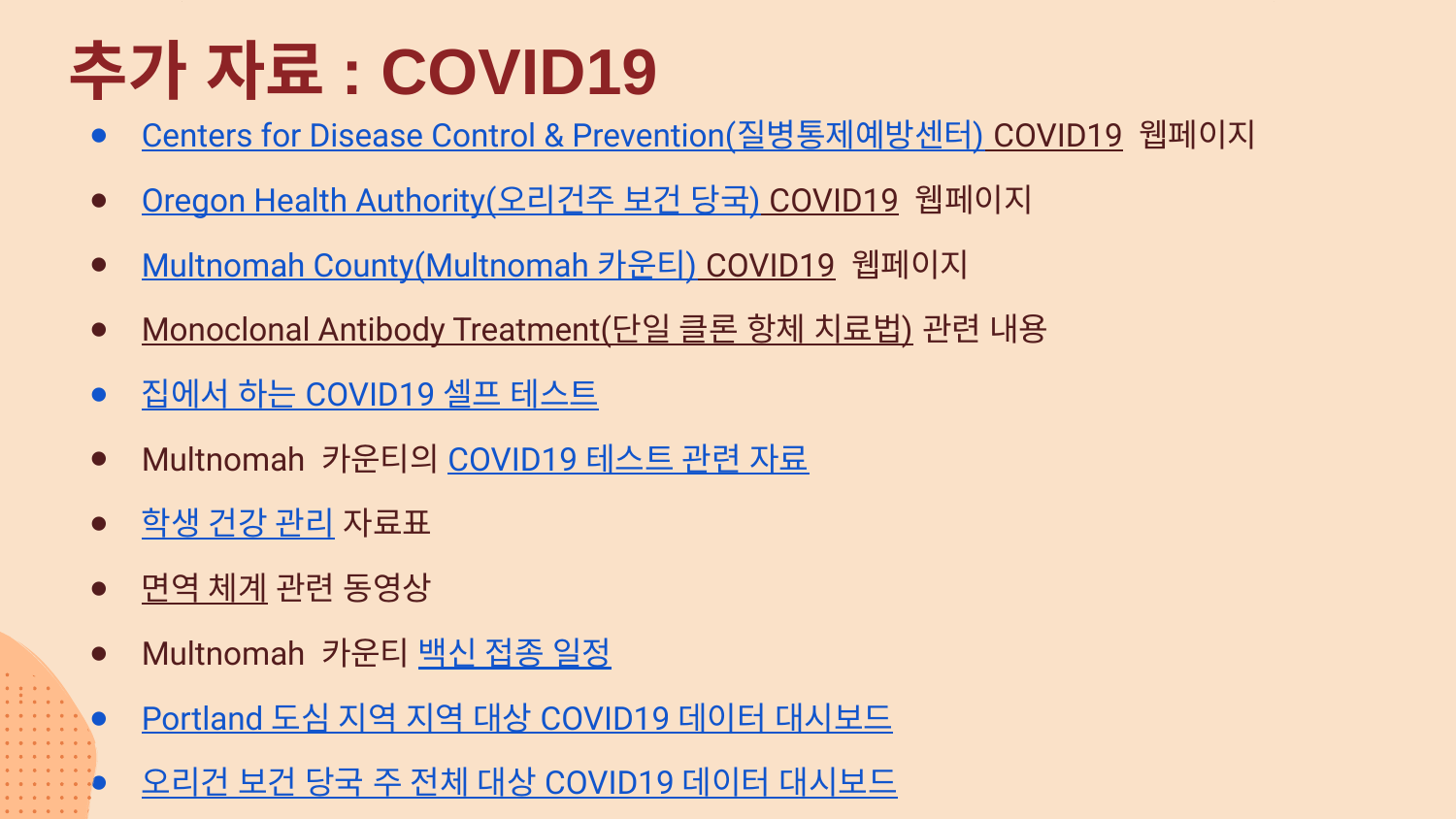

# 추가 자료: COVID19
Centers for Disease Control & Prevention(질병통제예방센터) COVID19 웹페이지
Oregon Health Authority(오리건주 보건 당국) COVID19 웹페이지
Multnomah County(Multnomah 카운티) COVID19 웹페이지
Monoclonal Antibody Treatment(단일 클론 항체 치료법) 관련 내용
집에서 하는 COVID19 셀프 테스트
Multnomah 카운티의 COVID19 테스트 관련 자료
학생 건강 관리 자료표
면역 체계 관련 동영상
Multnomah 카운티 백신 접종 일정
Portland 도심 지역 지역 대상 COVID19 데이터 대시보드
오리건 보건 당국 주 전체 대상 COVID19 데이터 대시보드